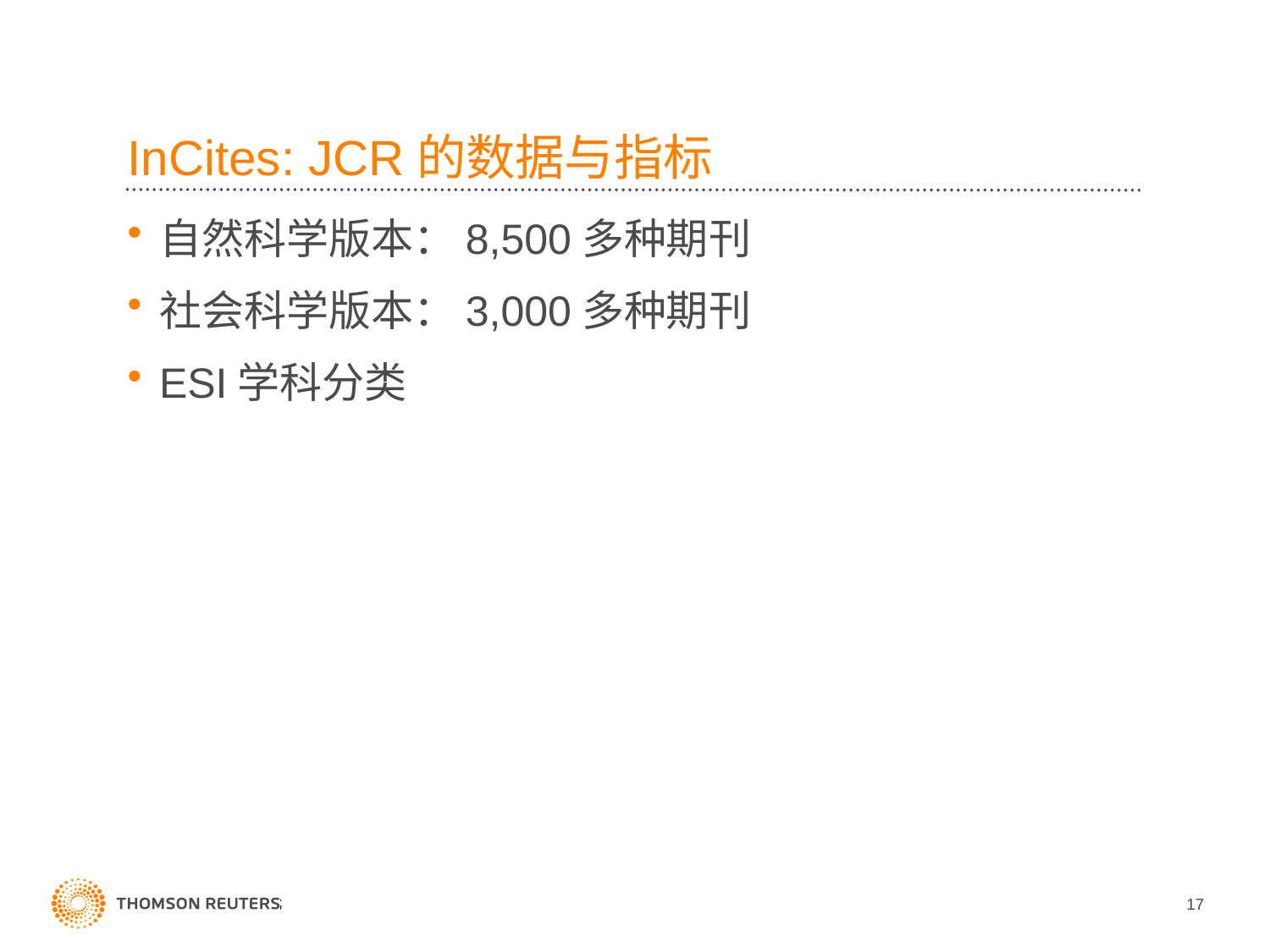

# InCites: JCR的数据与指标
自然科学版本：8,500多种期刊
社会科学版本：3,000多种期刊
ESI学科分类
17